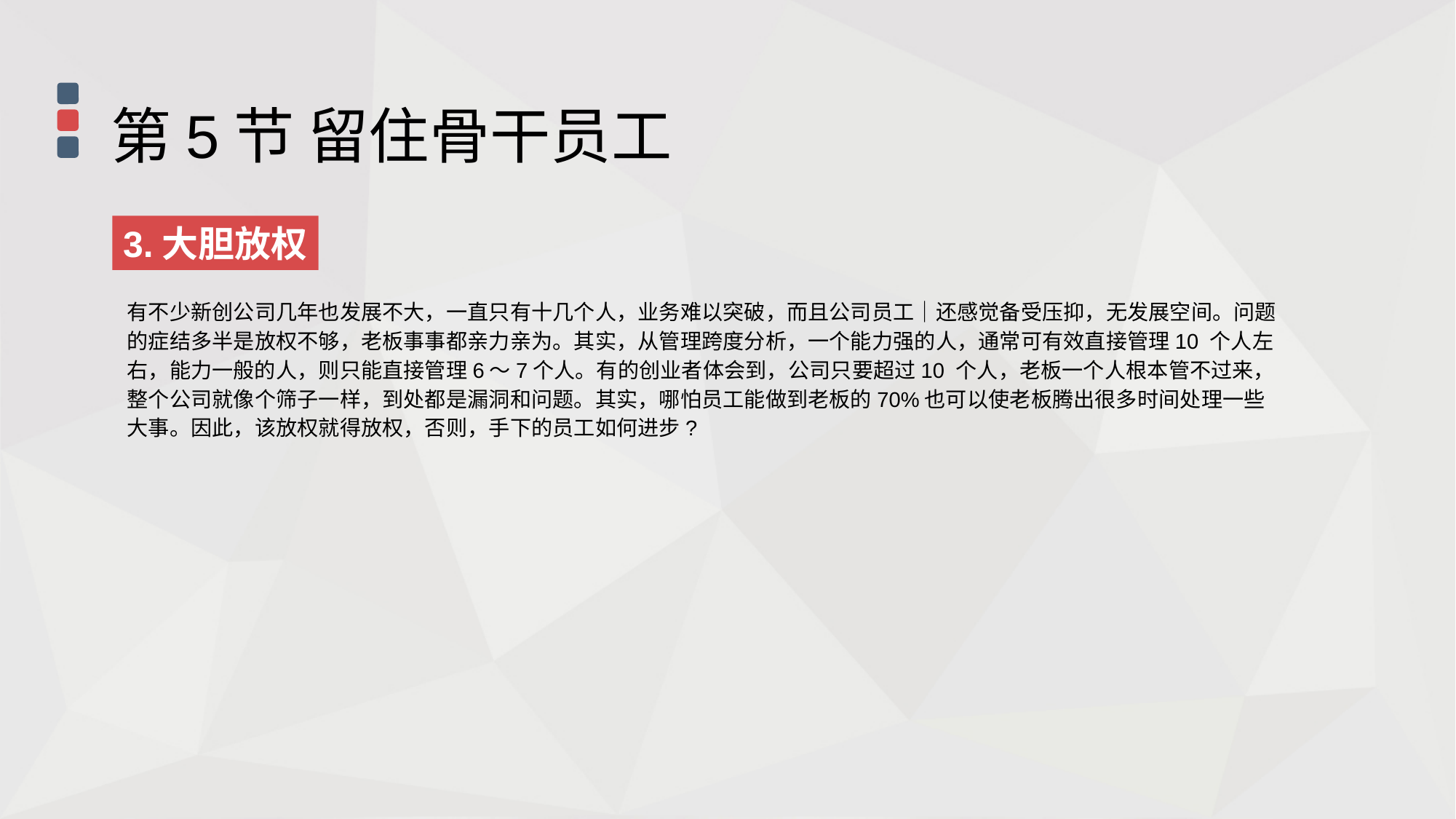

第5节 留住骨干员工
3.大胆放权
有不少新创公司几年也发展不大，一直只有十几个人，业务难以突破，而且公司员工│还感觉备受压抑，无发展空间。问题的症结多半是放权不够，老板事事都亲力亲为。其实，从管理跨度分析，一个能力强的人，通常可有效直接管理10 个人左右，能力一般的人，则只能直接管理6～7个人。有的创业者体会到，公司只要超过10 个人，老板一个人根本管不过来，整个公司就像个筛子一样，到处都是漏洞和问题。其实，哪怕员工能做到老板的70%也可以使老板腾出很多时间处理一些大事。因此，该放权就得放权，否则，手下的员工如何进步?